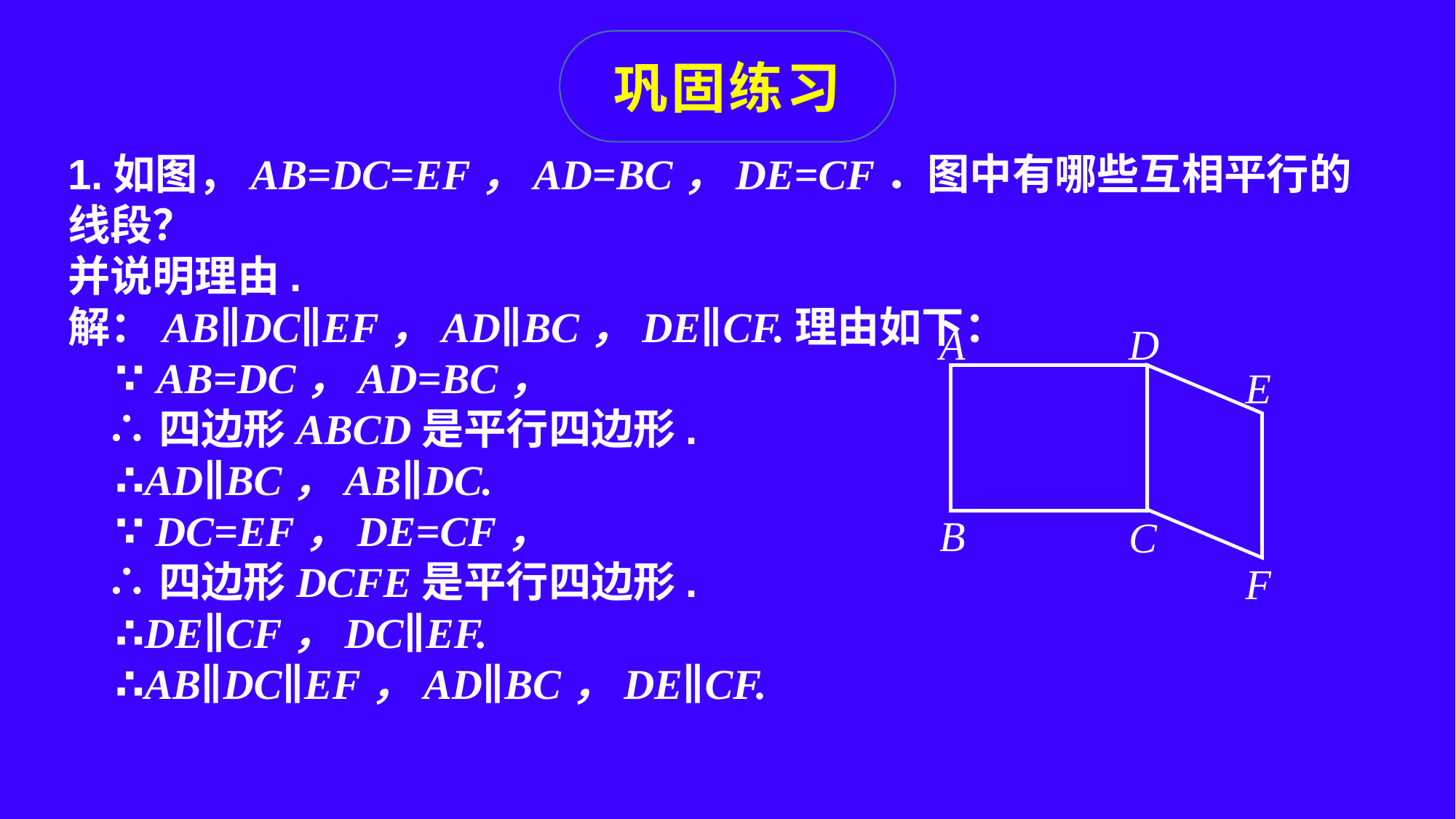

巩固练习

1.如图，AB=DC=EF，AD=BC，DE=CF．图中有哪些互相平行的线段？
并说明理由.
解：AB∥DC∥EF，AD∥BC，DE∥CF.理由如下：
    ∵ AB=DC，AD=BC，
    ∴四边形ABCD是平行四边形.
    ∴AD∥BC，AB∥DC.
    ∵ DC=EF，DE=CF，
    ∴四边形DCFE是平行四边形.
    ∴DE∥CF，DC∥EF.
    ∴AB∥DC∥EF，AD∥BC，DE∥CF.
A
D
E

B
C
F